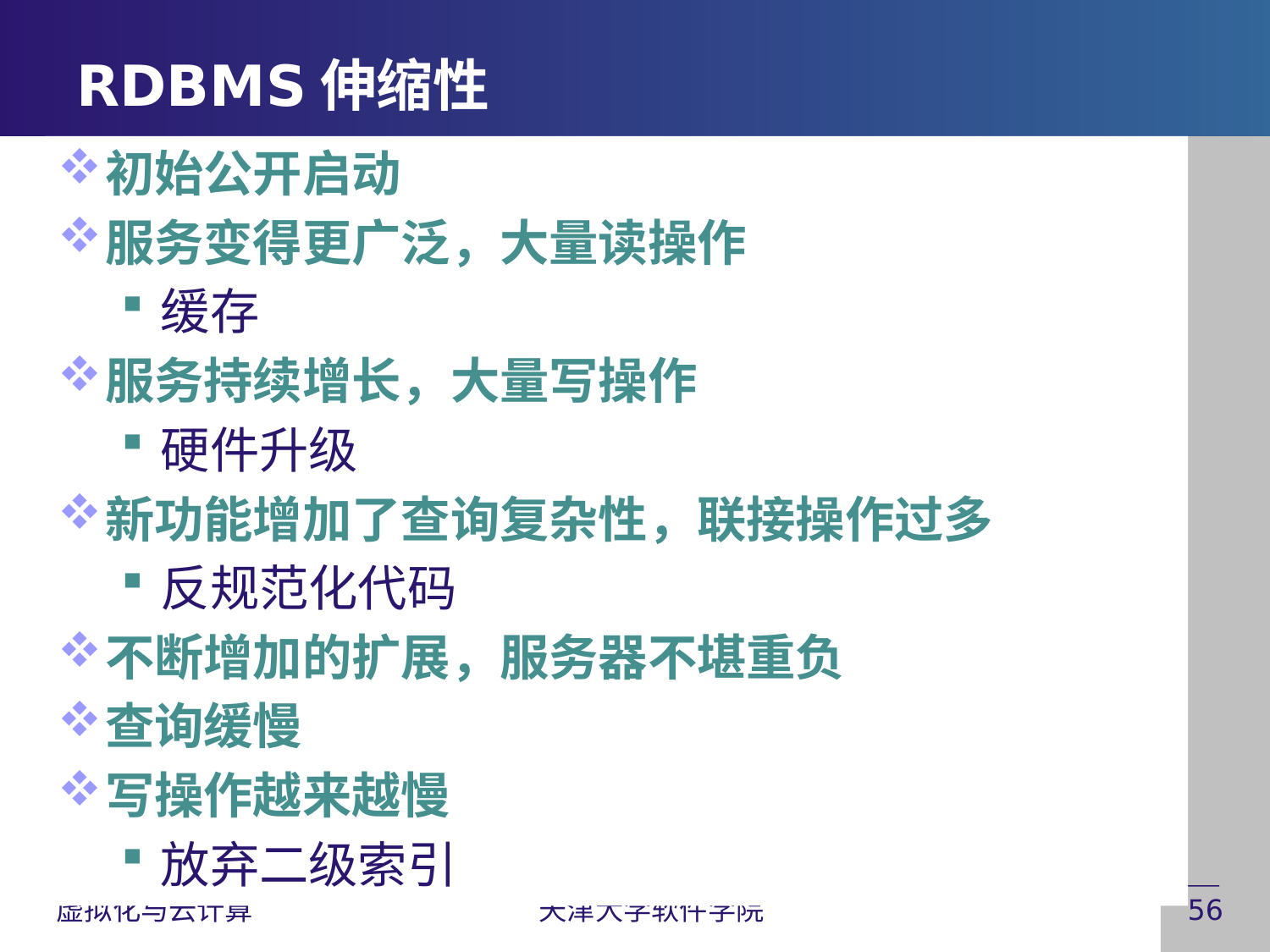

# RDBMS伸缩性
初始公开启动
服务变得更广泛，大量读操作
缓存
服务持续增长，大量写操作
硬件升级
新功能增加了查询复杂性，联接操作过多
反规范化代码
不断增加的扩展，服务器不堪重负
查询缓慢
写操作越来越慢
放弃二级索引